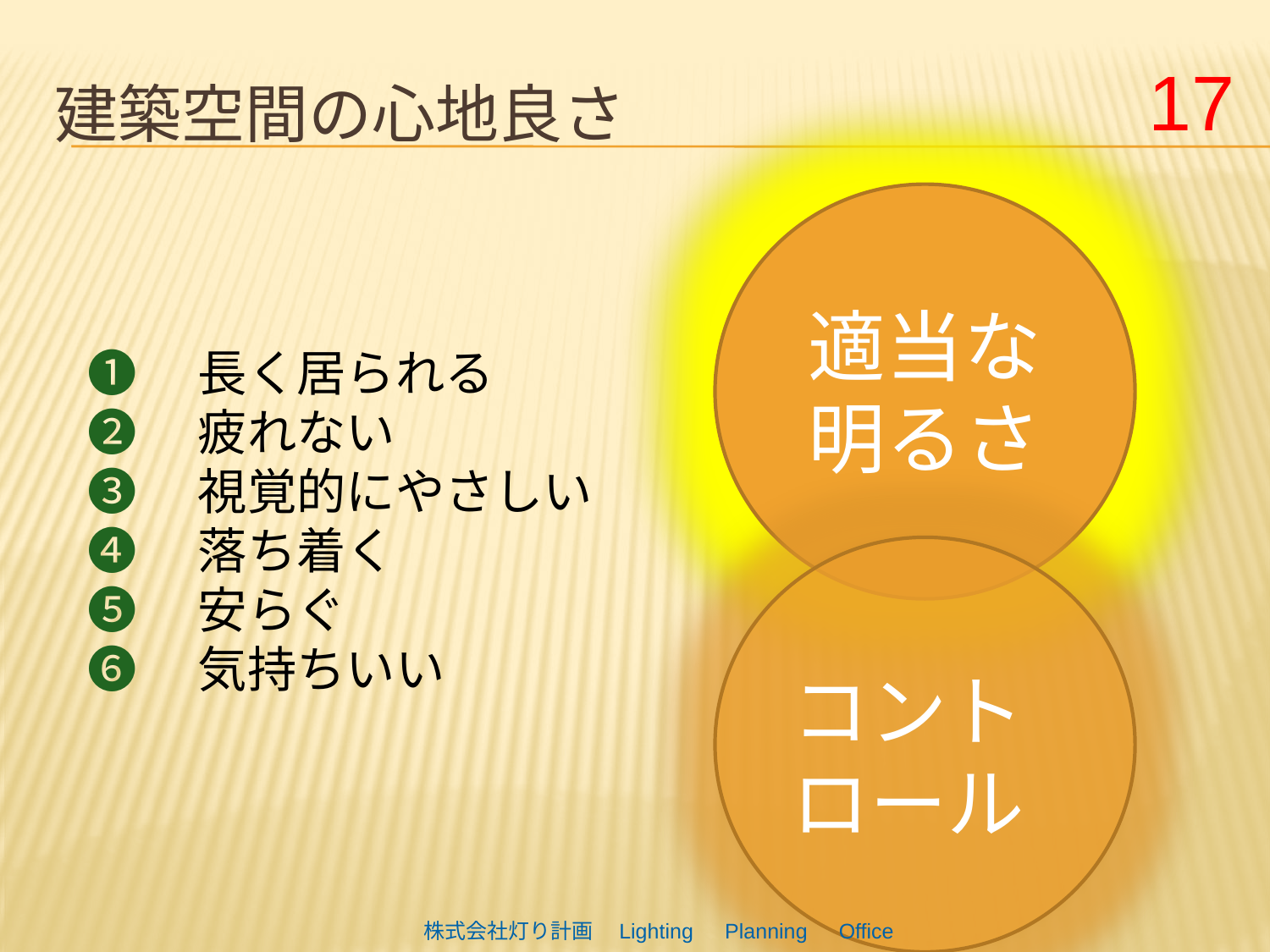

17
# 建築空間の心地良さ

適当な
明るさ
➊　長く居られる
❷　疲れない
❸　視覚的にやさしい
❹　落ち着く
❺　安らぐ
❻　気持ちいい

コント
ロール
株式会社灯り計画　Lighting　Planning　Office